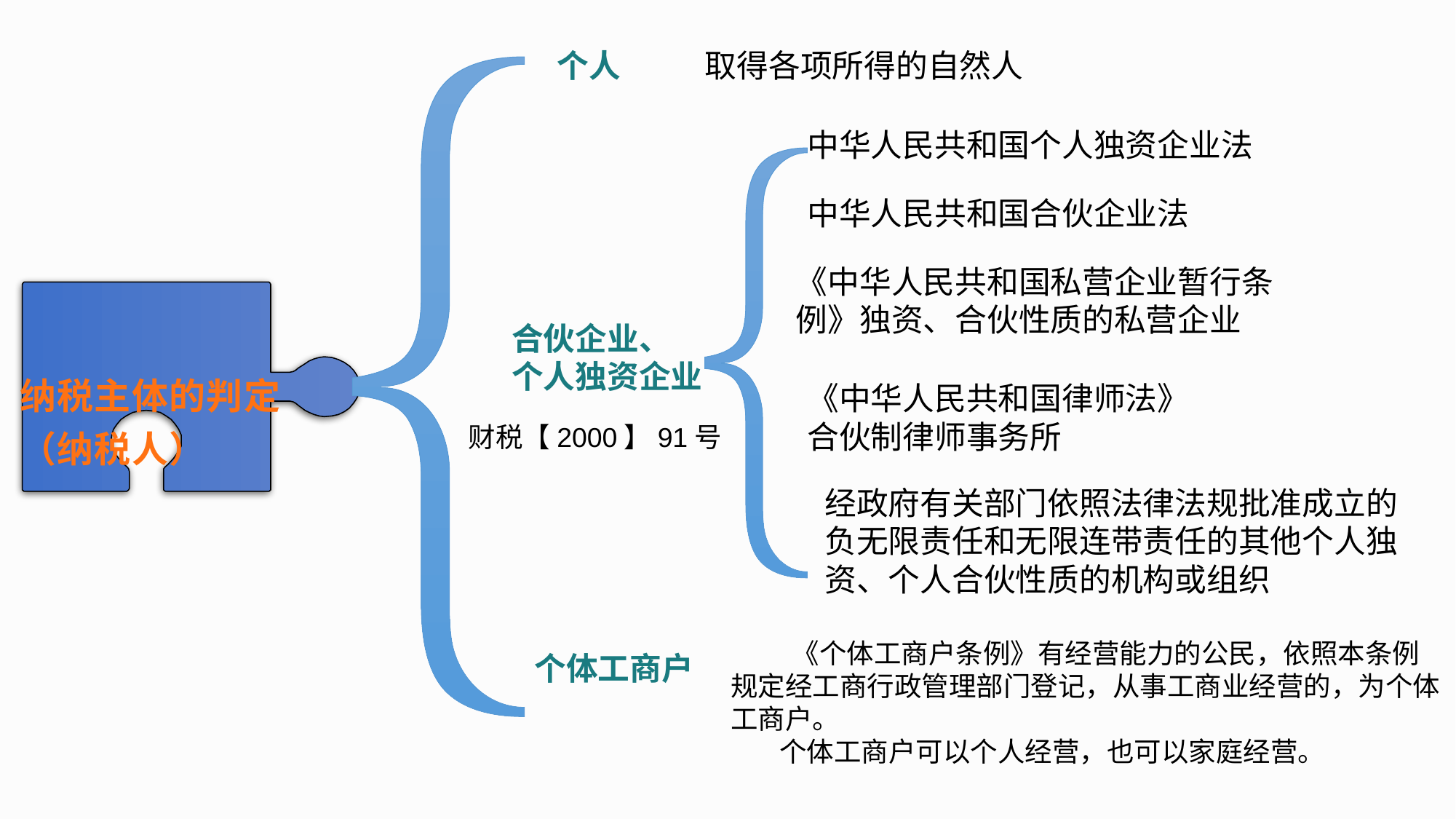

个人
取得各项所得的自然人

中华人民共和国个人独资企业法

中华人民共和国合伙企业法

《中华人民共和国私营企业暂行条例》独资、合伙性质的私营企业
合伙企业、
个人独资企业
纳税主体的判定
（纳税人）
《中华人民共和国律师法》
合伙制律师事务所
财税【2000】91号
经政府有关部门依照法律法规批准成立的负无限责任和无限连带责任的其他个人独资、个人合伙性质的机构或组织
 《个体工商户条例》有经营能力的公民，依照本条例规定经工商行政管理部门登记，从事工商业经营的，为个体工商户。
个体工商户可以个人经营，也可以家庭经营。
个体工商户